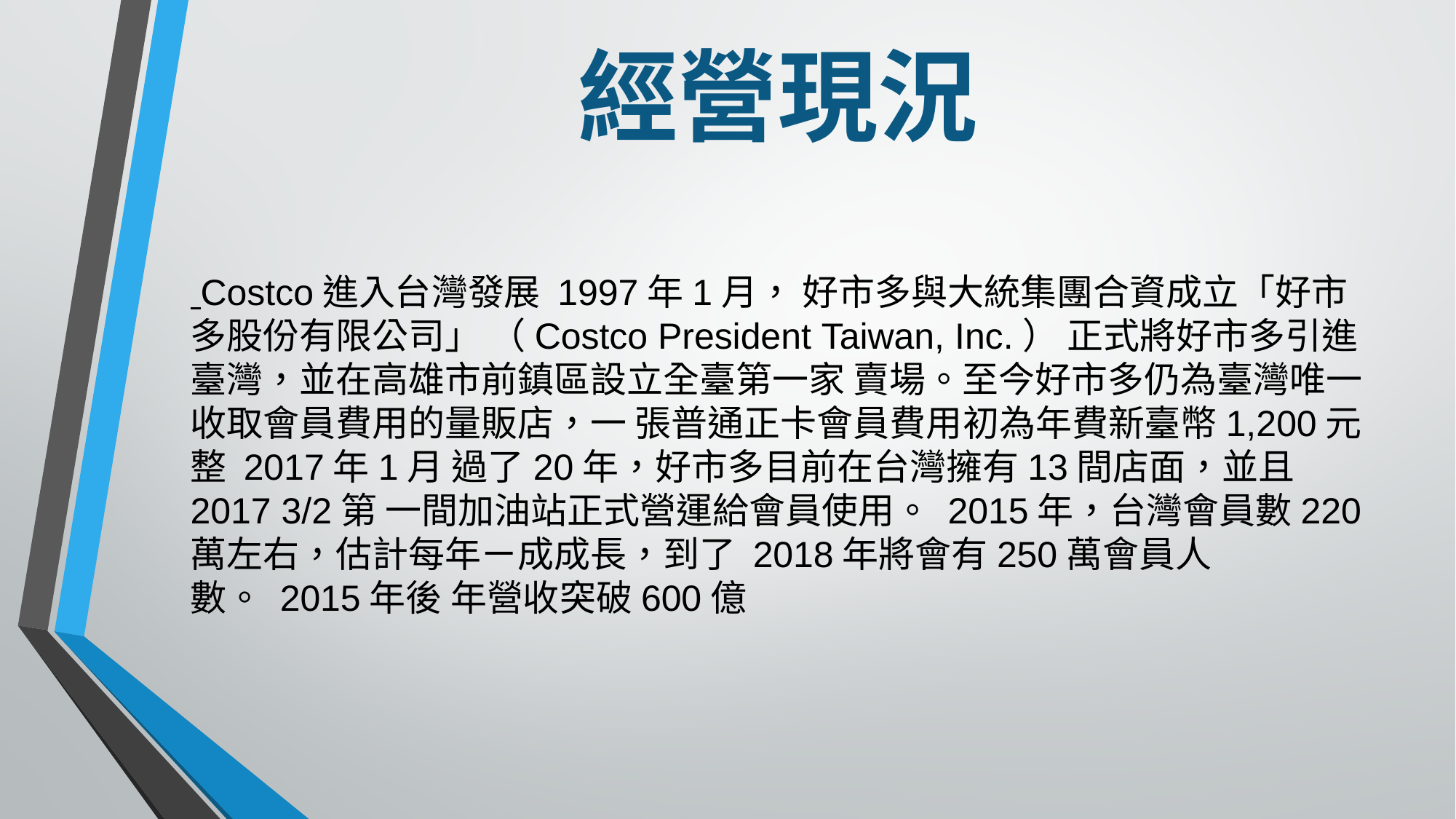

# 經營現況

 Costco進入台灣發展 1997年1月， 好市多與大統集團合資成立「好市多股份有限公司」 （Costco President Taiwan, Inc.） 正式將好市多引進臺灣，並在高雄市前鎮區設立全臺第一家 賣場。至今好市多仍為臺灣唯一收取會員費用的量販店，一 張普通正卡會員費用初為年費新臺幣1,200元整 2017年1月 過了20年，好市多目前在台灣擁有13間店面，並且2017 3/2第 一間加油站正式營運給會員使用。 2015年，台灣會員數220萬左右，估計每年ㄧ成成長，到了 2018年將會有250萬會員人數。 2015年後 年營收突破600億